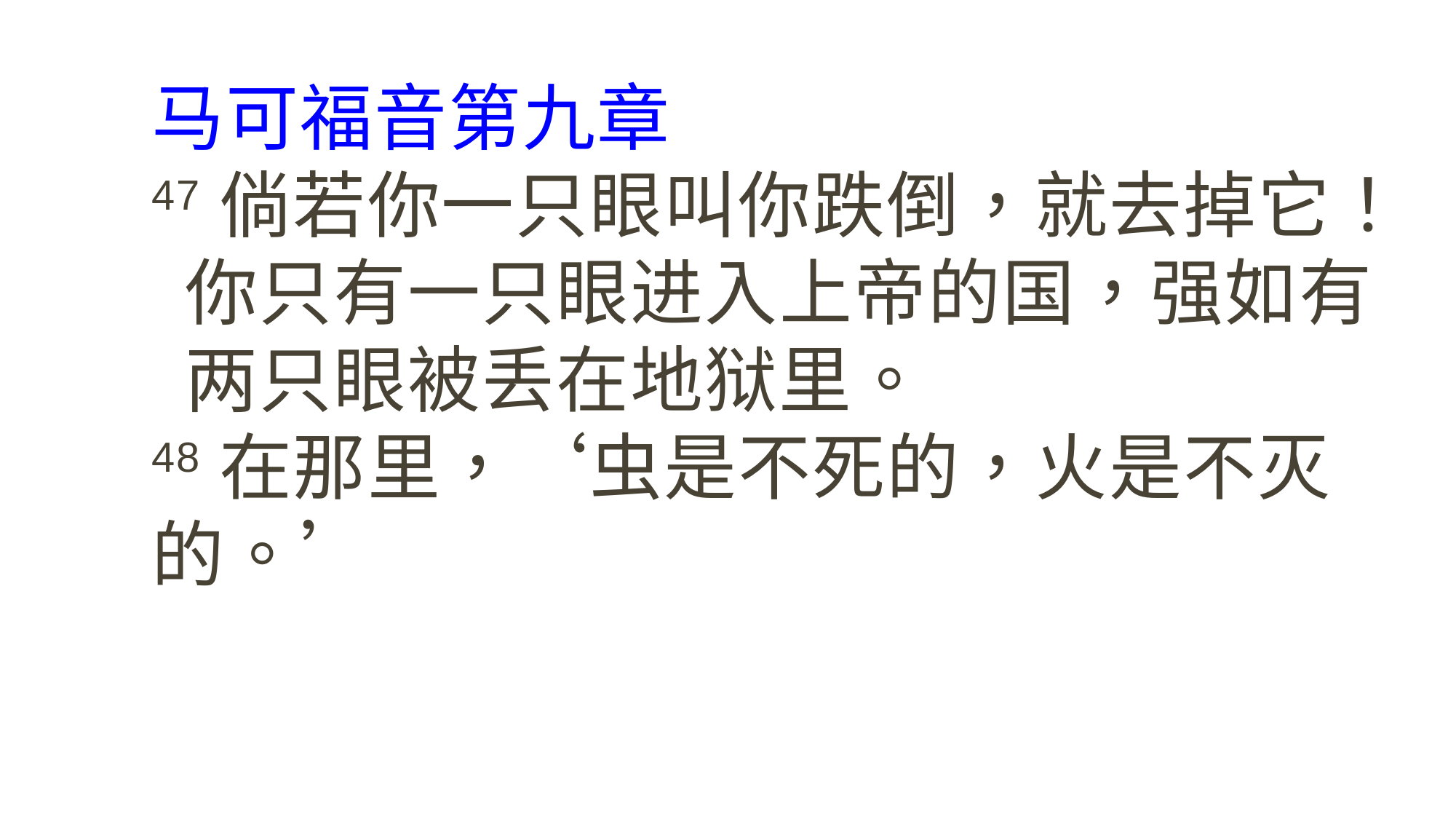

# 马可福音第九章 47倘若你一只眼叫你跌倒，就去掉它！	你只有一只眼进入上帝的国，强如有	两只眼被丢在地狱里。 48在那里，‘虫是不死的，火是不灭	的。’